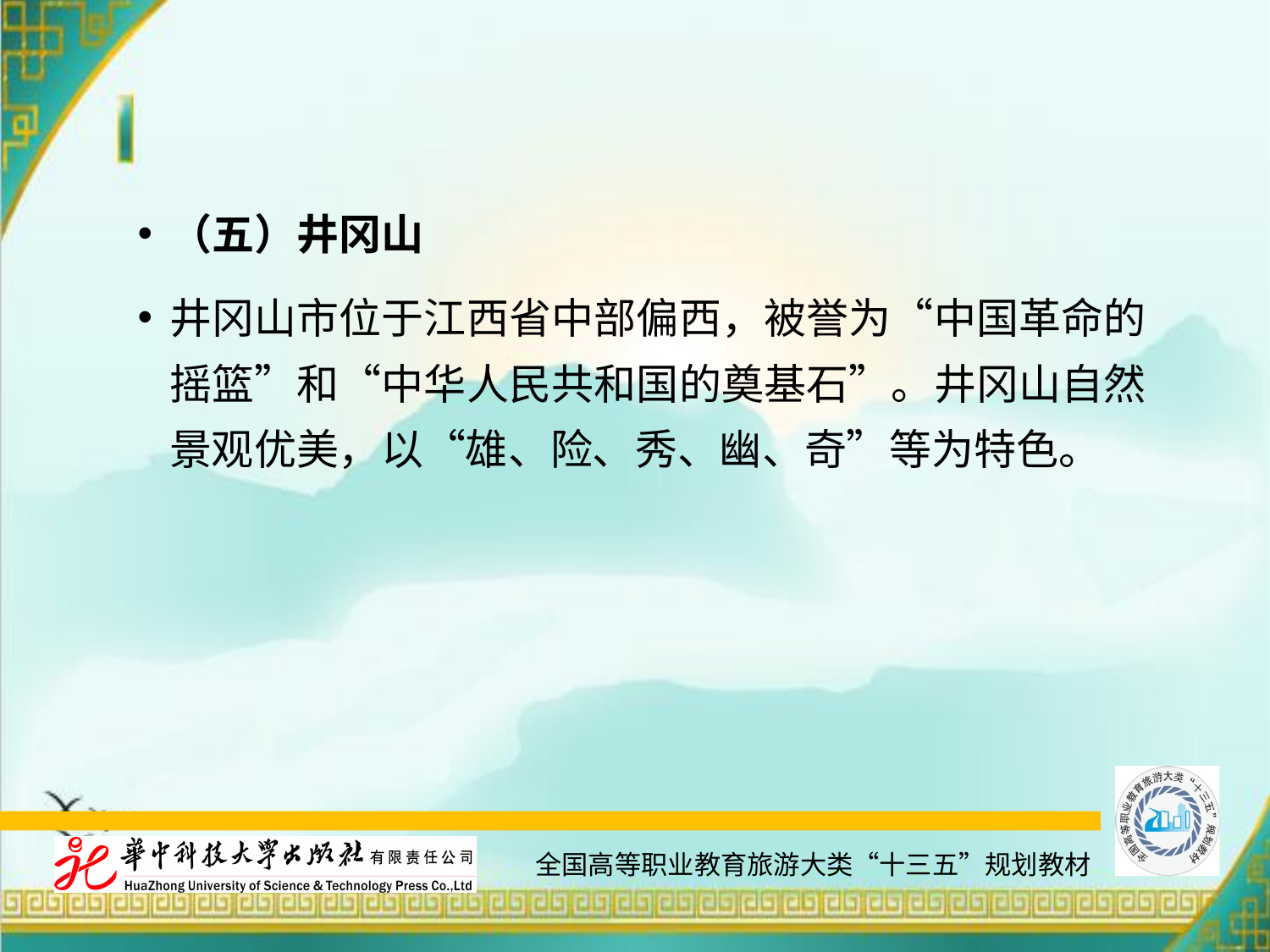

#
（五）井冈山
井冈山市位于江西省中部偏西，被誉为“中国革命的摇篮”和“中华人民共和国的奠基石”。井冈山自然景观优美，以“雄、险、秀、幽、奇”等为特色。